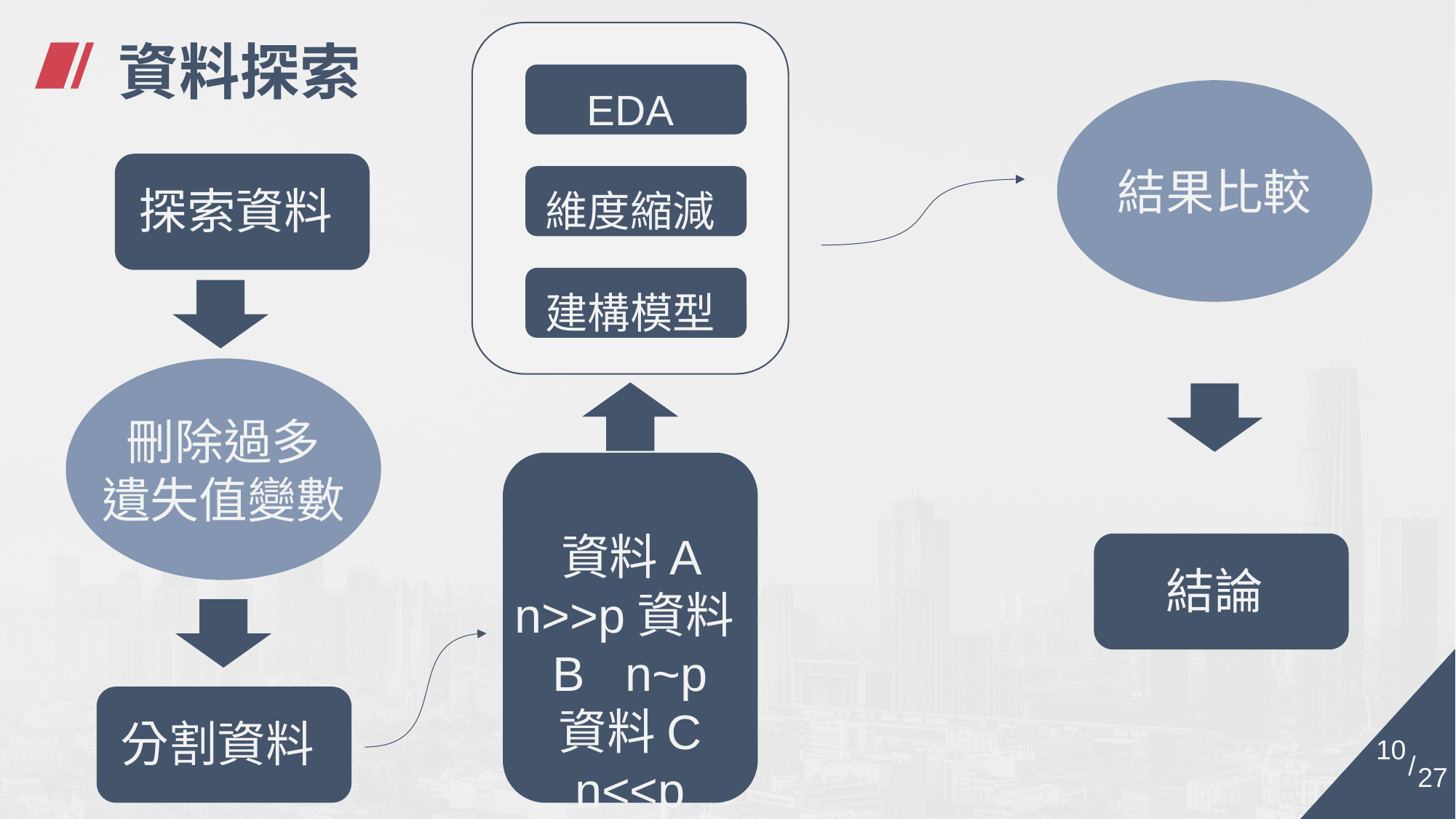

EDA

維度縮減

建構模型
# 資料探索

結果比較

探索資料

刪除過多
遺失值變數

資料A n>>p資料B   n~p
資料C n<<p

結論

10
/
27

分割資料